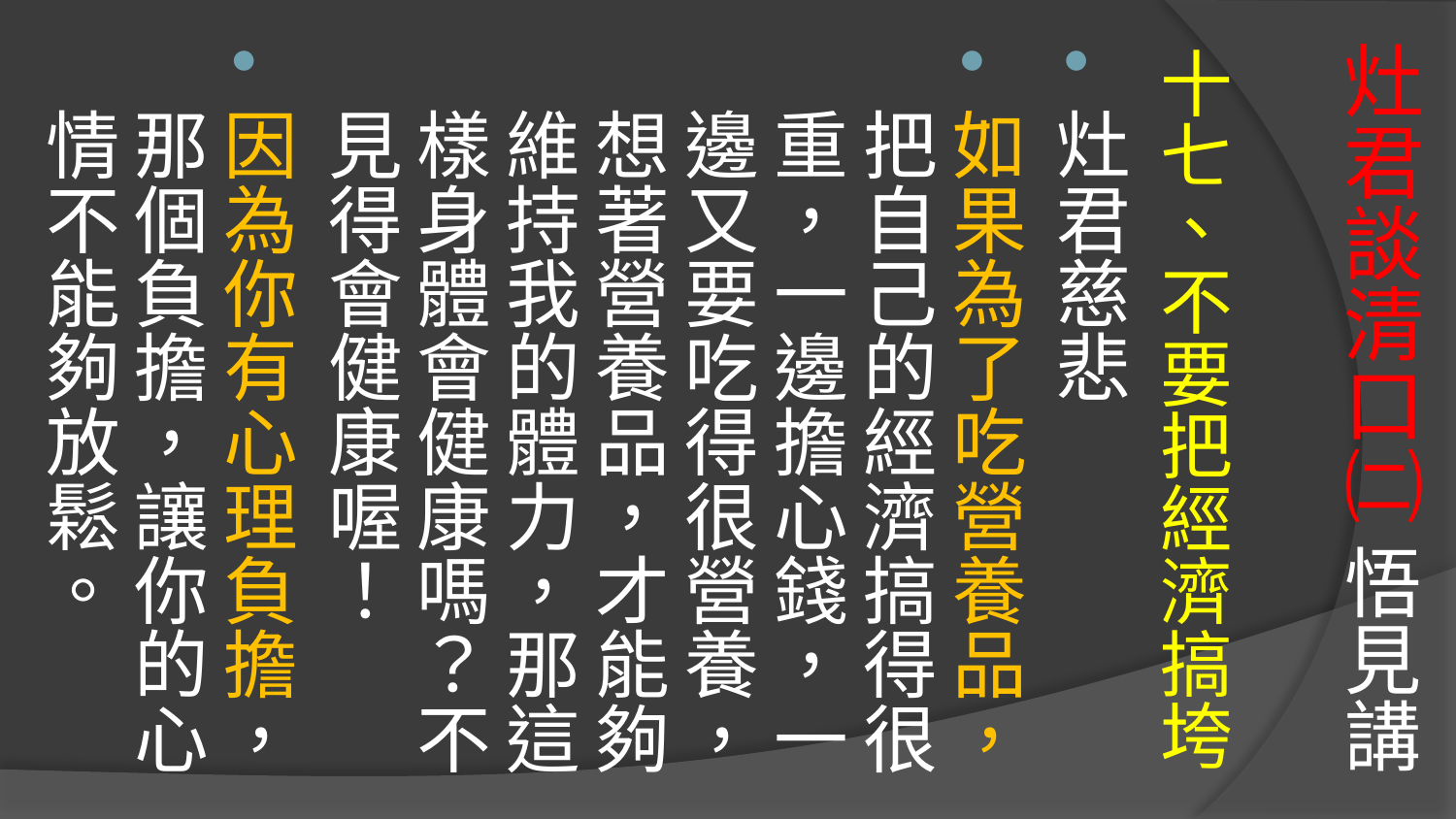

# 灶君談清口㈡ 悟見講
十七、不要把經濟搞垮
灶君慈悲
如果為了吃營養品，把自己的經濟搞得很重，一邊擔心錢，一邊又要吃得很營養，想著營養品，才能夠維持我的體力，那這樣身體會健康嗎？不見得會健康喔！
因為你有心理負擔，那個負擔，讓你的心情不能夠放鬆。